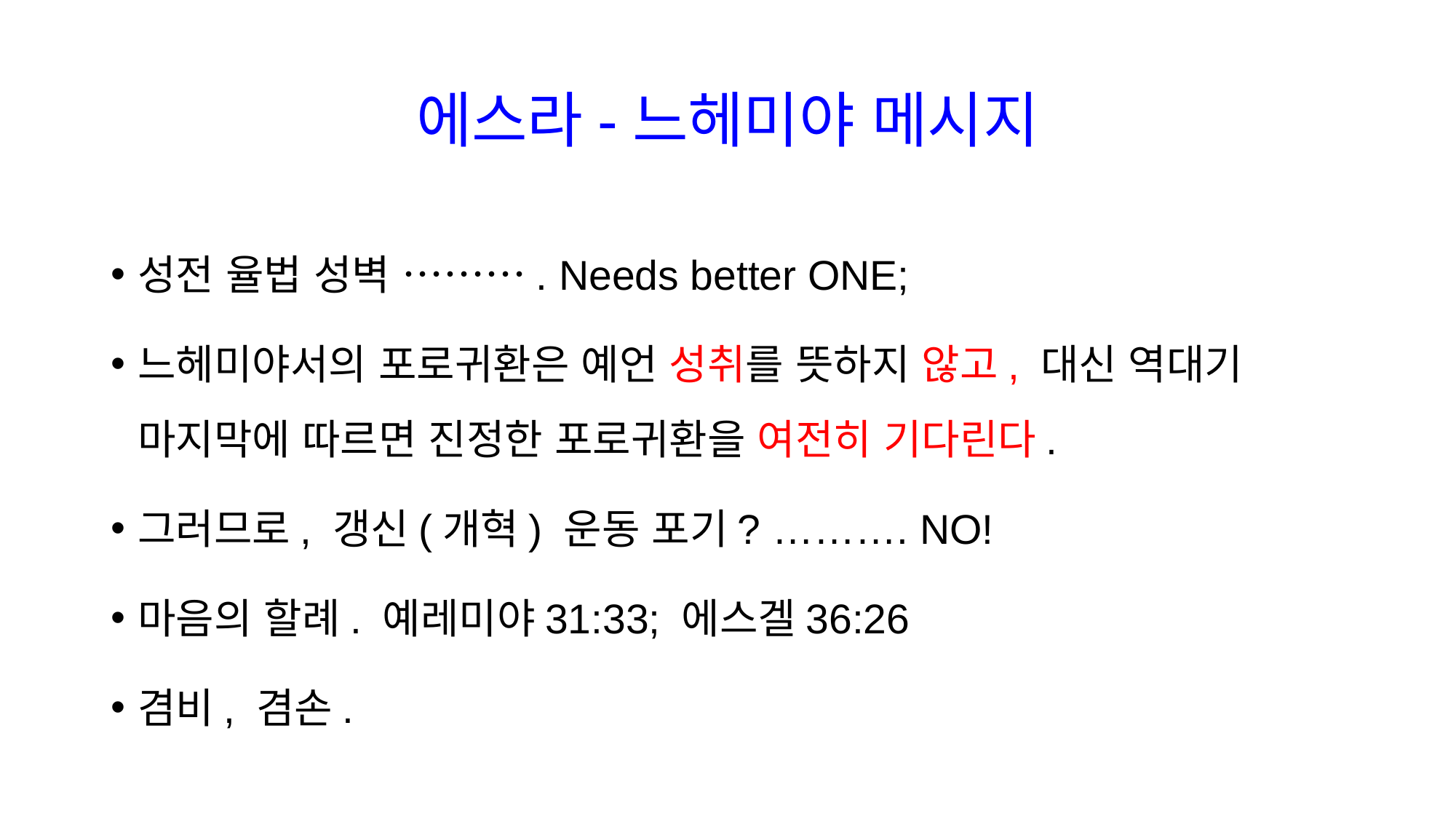

# 에스라-느헤미야 메시지
성전 율법 성벽 ………. Needs better ONE;
느헤미야서의 포로귀환은 예언 성취를 뜻하지 않고, 대신 역대기 마지막에 따르면 진정한 포로귀환을 여전히 기다린다.
그러므로, 갱신(개혁) 운동 포기? ………. NO!
마음의 할례. 예레미야31:33; 에스겔36:26
겸비, 겸손.